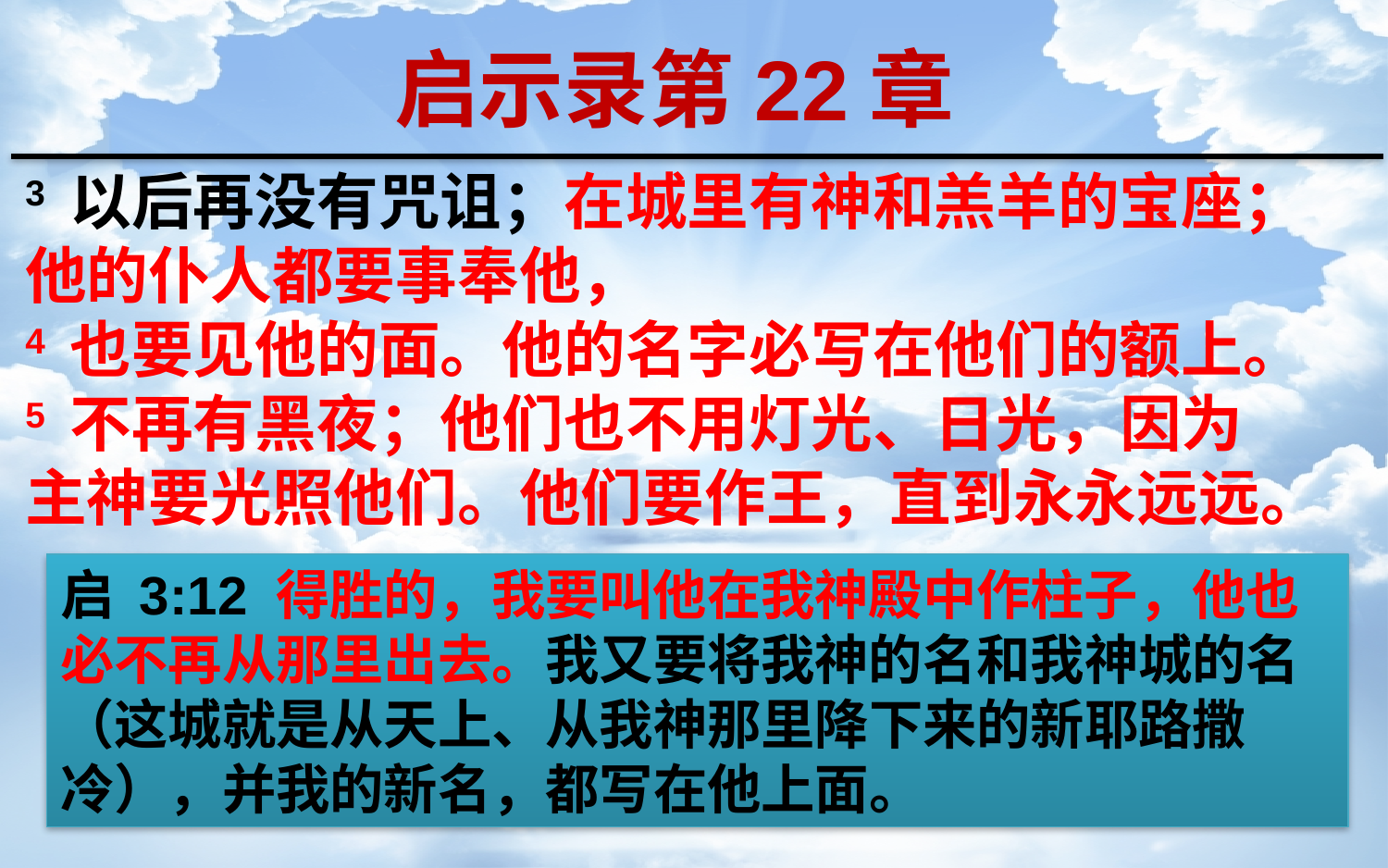

启示录第22章
3 以后再没有咒诅；在城里有神和羔羊的宝座；他的仆人都要事奉他，
4 也要见他的面。他的名字必写在他们的额上。
5 不再有黑夜；他们也不用灯光、日光，因为主神要光照他们。他们要作王，直到永永远远。
启 3:12 得胜的，我要叫他在我神殿中作柱子，他也必不再从那里出去。我又要将我神的名和我神城的名（这城就是从天上、从我神那里降下来的新耶路撒冷），并我的新名，都写在他上面。